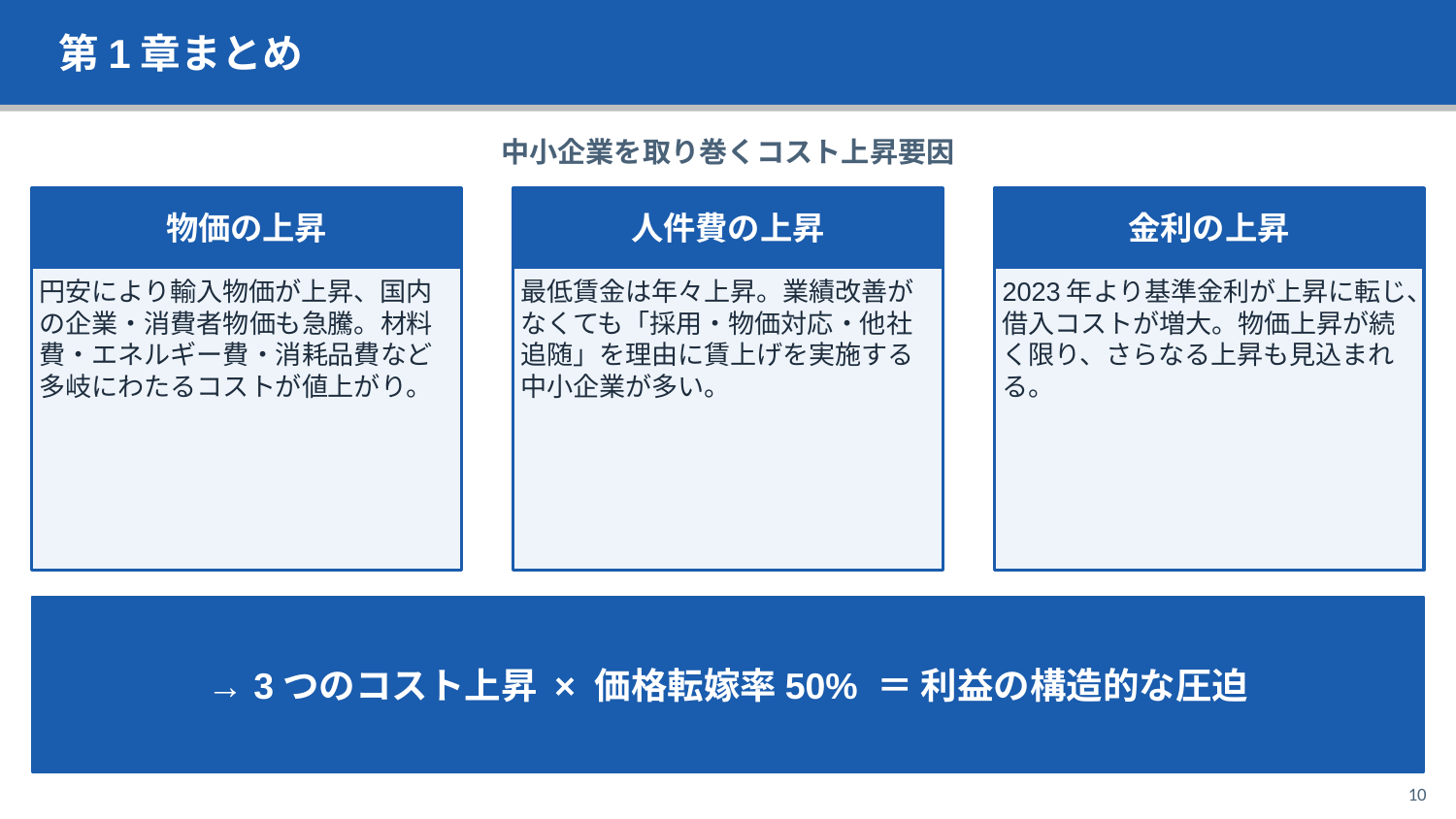

第1章まとめ

中小企業を取り巻くコスト上昇要因

物価の上昇

人件費の上昇

金利の上昇
円安により輸入物価が上昇、国内の企業・消費者物価も急騰。材料費・エネルギー費・消耗品費など多岐にわたるコストが値上がり。
最低賃金は年々上昇。業績改善がなくても「採用・物価対応・他社追随」を理由に賃上げを実施する中小企業が多い。
2023年より基準金利が上昇に転じ、借入コストが増大。物価上昇が続く限り、さらなる上昇も見込まれる。

→ 3つのコスト上昇 × 価格転嫁率50% ＝ 利益の構造的な圧迫
10